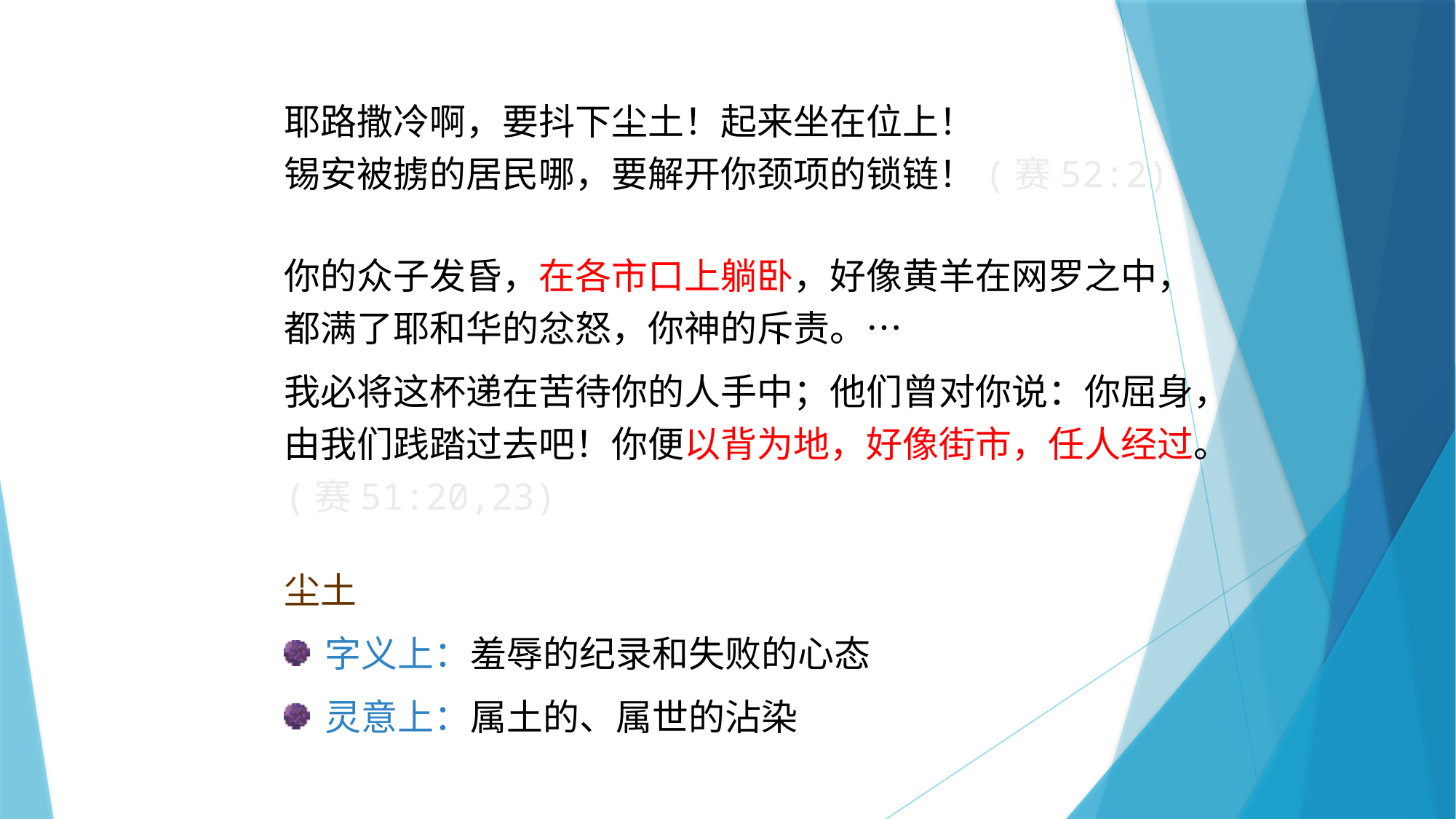

耶路撒冷啊，要抖下尘土！起来坐在位上！
锡安被掳的居民哪，要解开你颈项的锁链！(赛52:2)
你的众子发昏，在各市口上躺卧，好像黄羊在网罗之中，都满了耶和华的忿怒，你神的斥责。…
我必将这杯递在苦待你的人手中；他们曾对你说：你屈身，由我们践踏过去吧！你便以背为地，好像街市，任人经过。(赛51:20,23)
尘土
字义上：羞辱的纪录和失败的心态
灵意上：属土的、属世的沾染